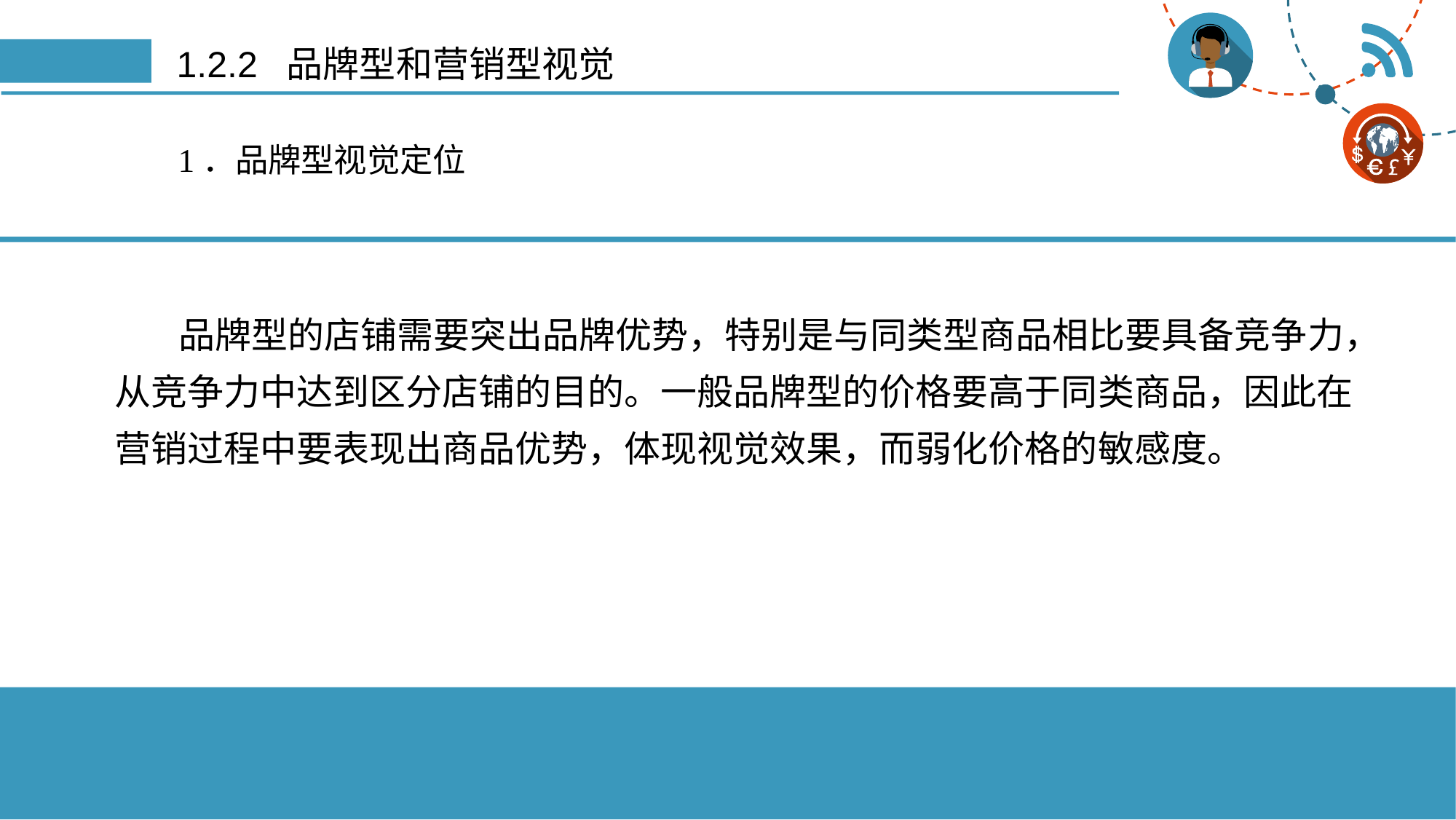

# 1.2.2  品牌型和营销型视觉
1．品牌型视觉定位

品牌型的店铺需要突出品牌优势，特别是与同类型商品相比要具备竞争力，从竞争力中达到区分店铺的目的。一般品牌型的价格要高于同类商品，因此在营销过程中要表现出商品优势，体现视觉效果，而弱化价格的敏感度。